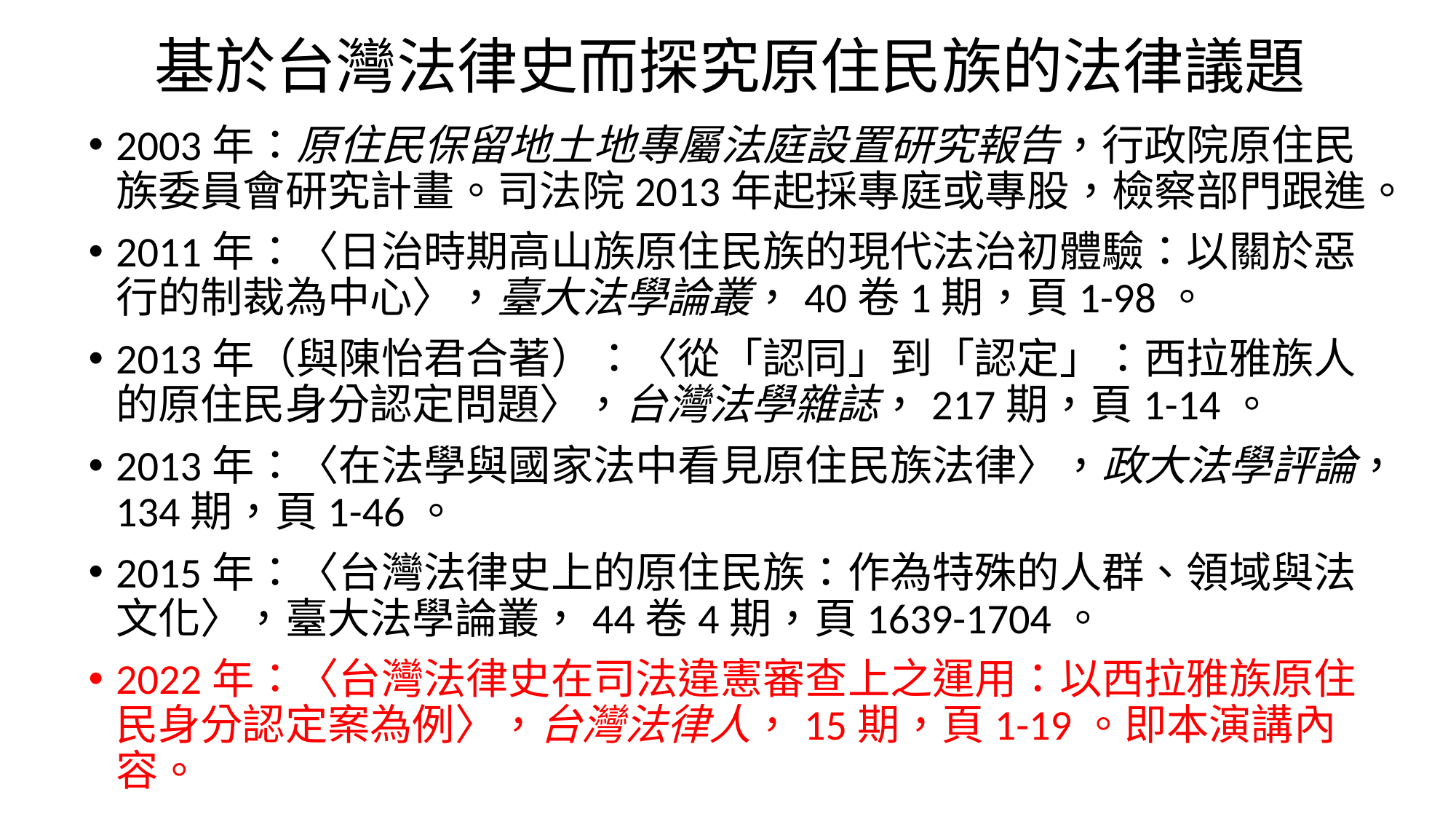

# 基於台灣法律史而探究原住民族的法律議題
2003年：原住民保留地土地專屬法庭設置研究報告，行政院原住民族委員會研究計畫。司法院2013年起採專庭或專股，檢察部門跟進。
2011年：〈日治時期高山族原住民族的現代法治初體驗：以關於惡行的制裁為中心〉，臺大法學論叢，40卷1期，頁1-98。
2013年（與陳怡君合著）：〈從「認同」到「認定」：西拉雅族人的原住民身分認定問題〉，台灣法學雜誌，217期，頁1-14。
2013年：〈在法學與國家法中看見原住民族法律〉，政大法學評論，134期，頁1-46。
2015年：〈台灣法律史上的原住民族：作為特殊的人群、領域與法文化〉，臺大法學論叢，44卷4期，頁1639-1704。
2022年：〈台灣法律史在司法違憲審查上之運用：以西拉雅族原住民身分認定案為例〉，台灣法律人，15期，頁1-19。即本演講內容。